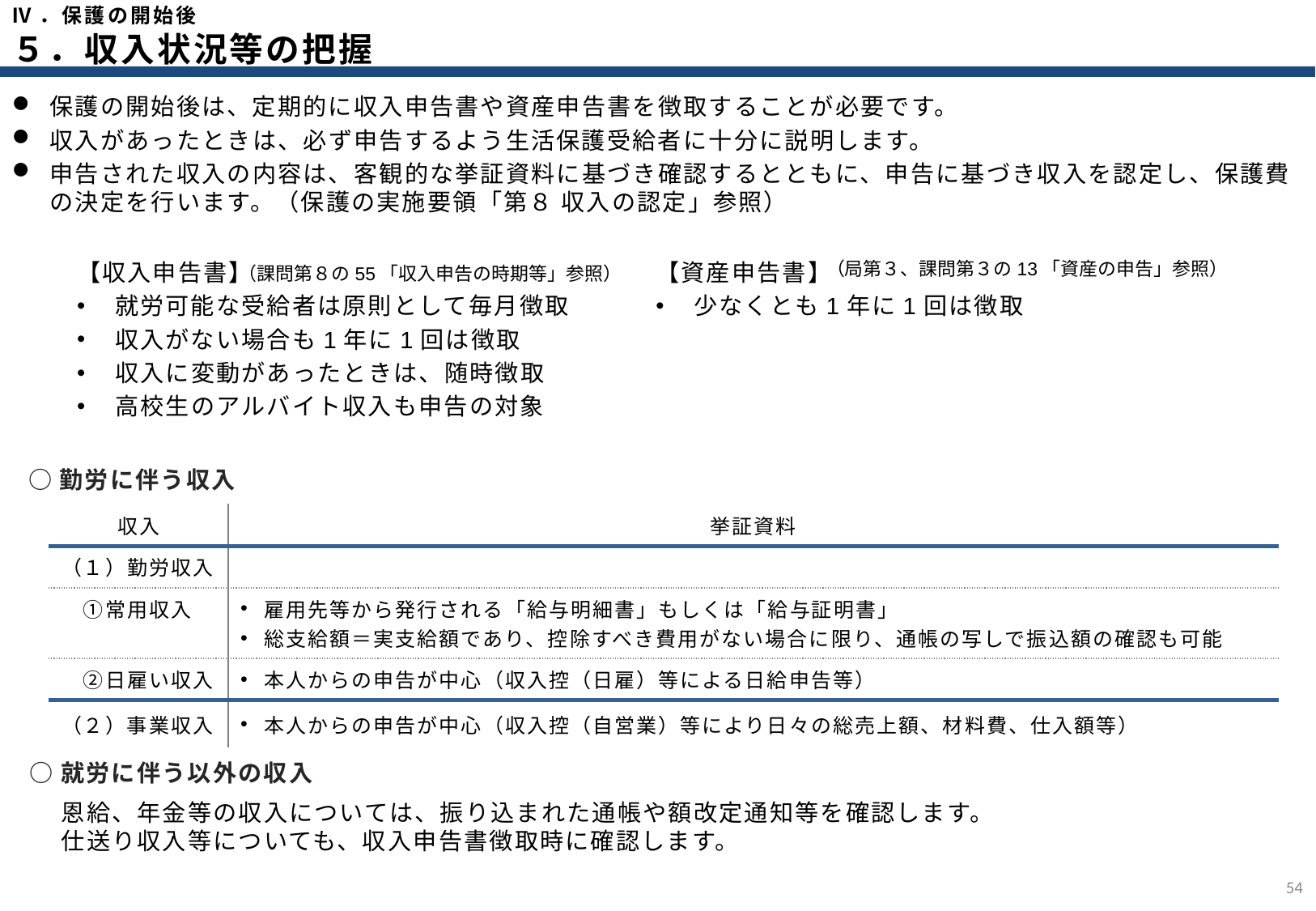

Ⅳ．保護の開始後
５．収入状況等の把握
保護の開始後は、定期的に収入申告書や資産申告書を徴取することが必要です。
収入があったときは、必ず申告するよう生活保護受給者に十分に説明します。
申告された収入の内容は、客観的な挙証資料に基づき確認するとともに、申告に基づき収入を認定し、保護費の決定を行います。（保護の実施要領「第８ 収入の認定」参照）
（局第３、課問第３の13「資産の申告」参照）
【収入申告書】
就労可能な受給者は原則として毎月徴取
収入がない場合も1年に1回は徴取
収入に変動があったときは、随時徴取
高校生のアルバイト収入も申告の対象

【資産申告書】
少なくとも1年に1回は徴取
（課問第８の55「収入申告の時期等」参照）
○勤労に伴う収入
| 収入 | 挙証資料 |
| --- | --- |
| （１）勤労収入 |  |
| ①常用収入 | 雇用先等から発行される「給与明細書」もしくは「給与証明書」 総支給額＝実支給額であり、控除すべき費用がない場合に限り、通帳の写しで振込額の確認も可能 |
| ②日雇い収入 | 本人からの申告が中心（収入控（日雇）等による日給申告等） |
| （２）事業収入 | 本人からの申告が中心（収入控（自営業）等により日々の総売上額、材料費、仕入額等） |
○就労に伴う以外の収入
恩給、年金等の収入については、振り込まれた通帳や額改定通知等を確認します。
仕送り収入等についても、収入申告書徴取時に確認します。
54